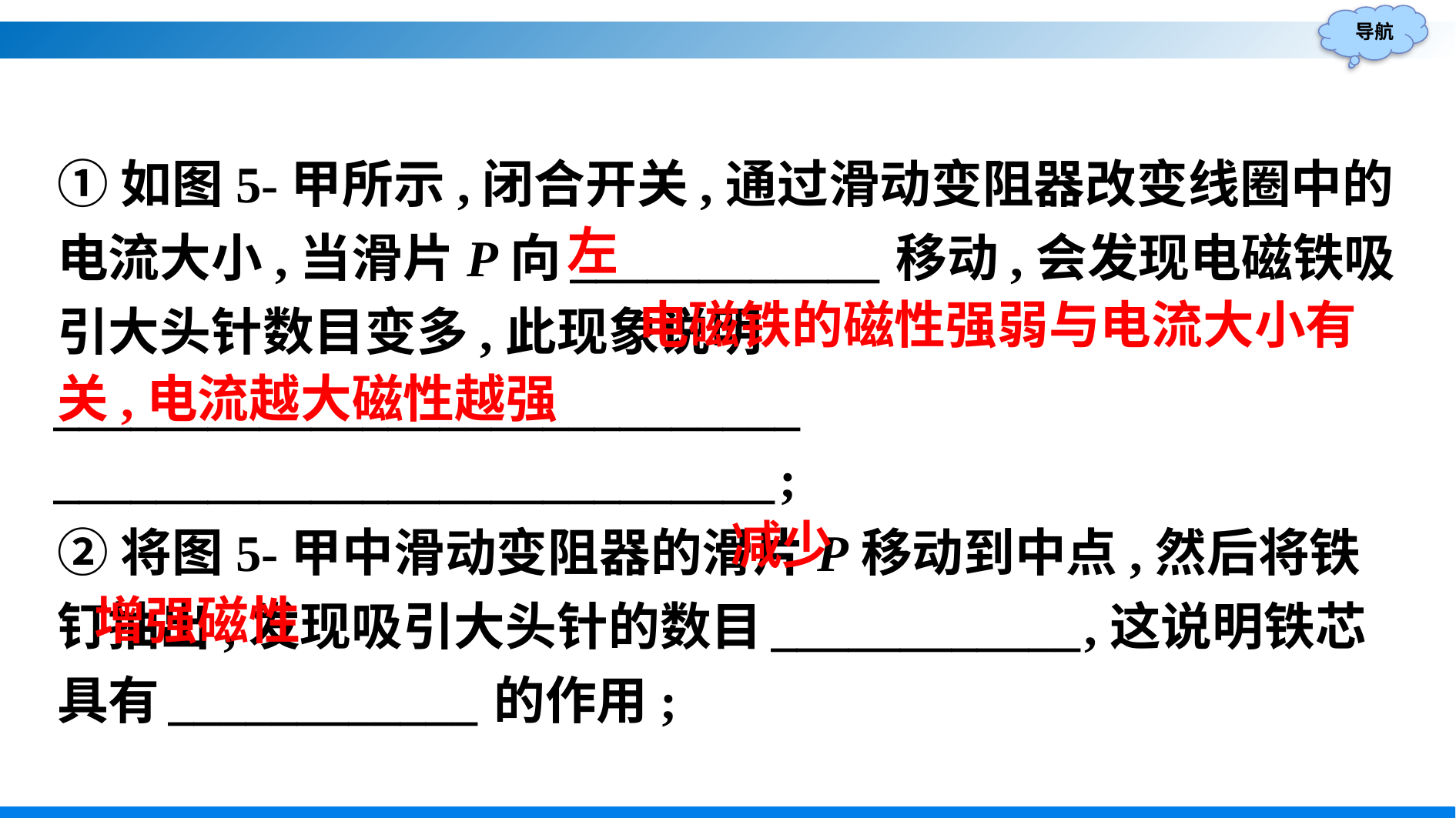

①如图5-甲所示,闭合开关,通过滑动变阻器改变线圈中的电流大小,当滑片P向____________移动,会发现电磁铁吸引大头针数目变多,此现象说明_____________________________
____________________________;
②将图5-甲中滑动变阻器的滑片P移动到中点,然后将铁钉抽出,发现吸引大头针的数目____________,这说明铁芯具有____________的作用;
左
电磁铁的磁性强弱与电流大小有
关,电流越大磁性越强
减少
增强磁性